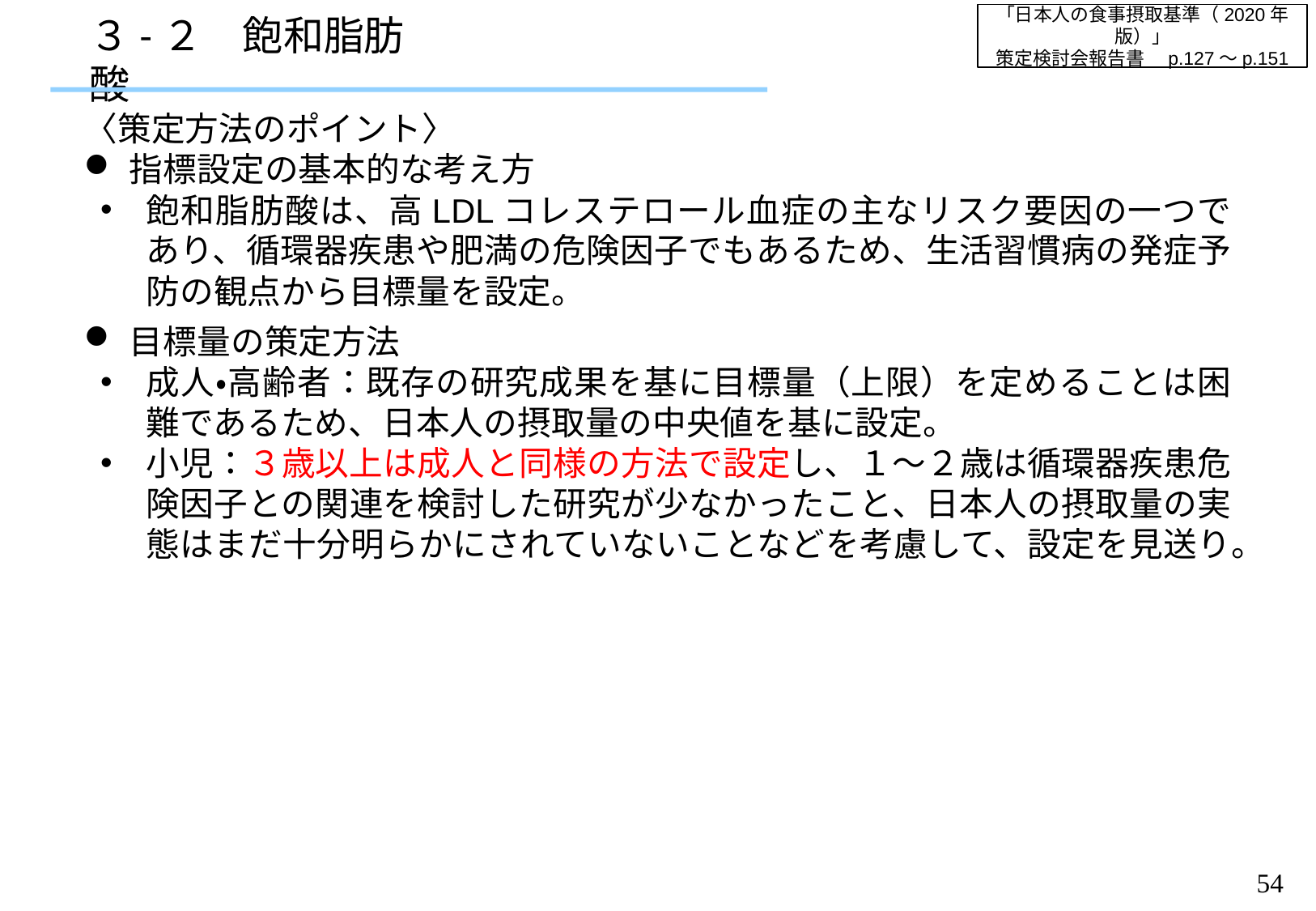

「日本人の食事摂取基準（2020年版）」
策定検討会報告書　p.127～p.151
３-２　飽和脂肪酸

〈策定方法のポイント〉
指標設定の基本的な考え方
飽和脂肪酸は、高LDLコレステロール血症の主なリスク要因の一つであり、循環器疾患や肥満の危険因子でもあるため、生活習慣病の発症予防の観点から目標量を設定。
目標量の策定方法
成人・高齢者：既存の研究成果を基に目標量（上限）を定めることは困難であるため、日本人の摂取量の中央値を基に設定。
小児：３歳以上は成人と同様の方法で設定し、１～２歳は循環器疾患危険因子との関連を検討した研究が少なかったこと、日本人の摂取量の実態はまだ十分明らかにされていないことなどを考慮して、設定を見送り。
54